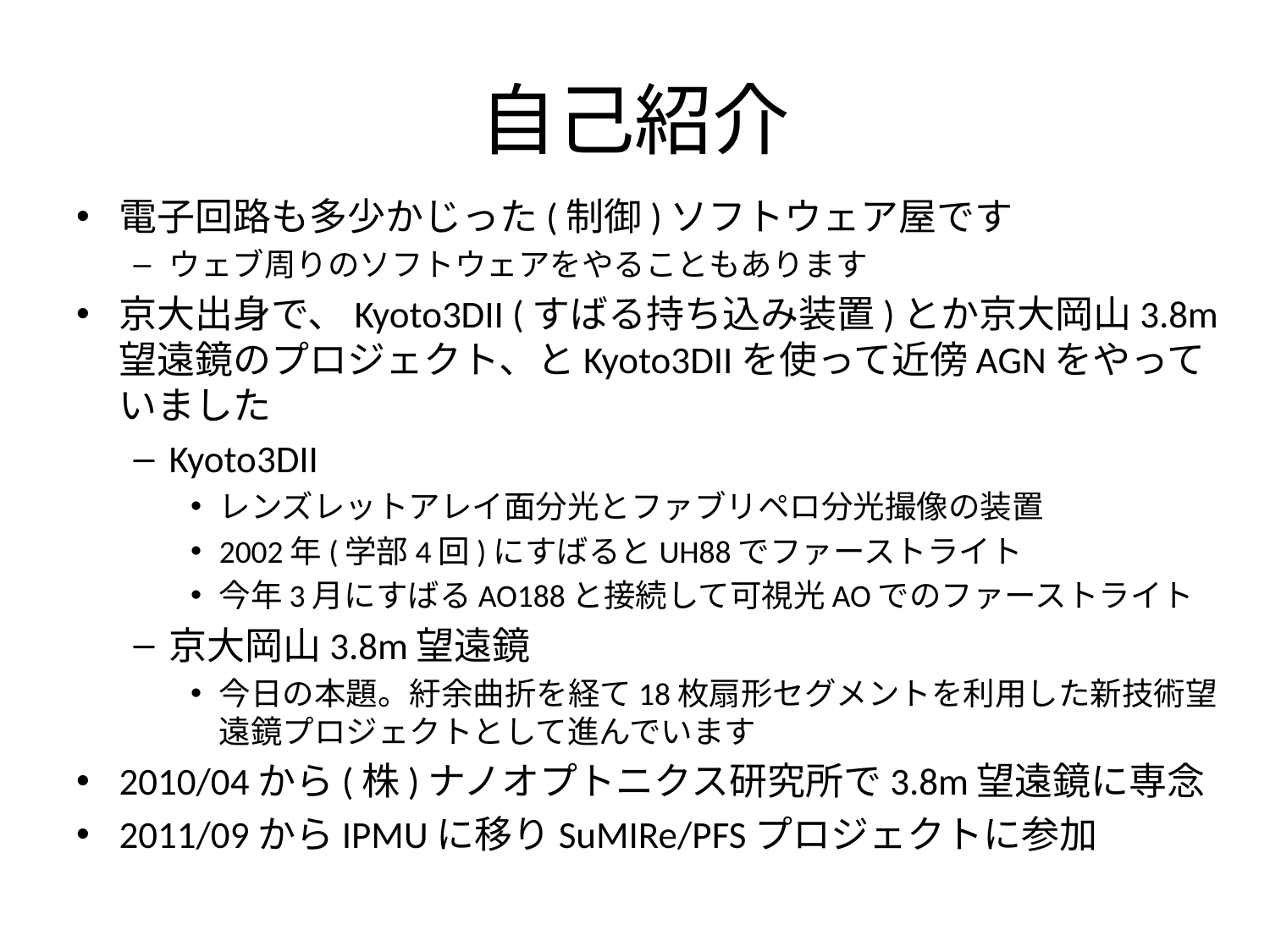

# 自己紹介
電子回路も多少かじった(制御)ソフトウェア屋です
ウェブ周りのソフトウェアをやることもあります
京大出身で、Kyoto3DII (すばる持ち込み装置)とか京大岡山3.8m望遠鏡のプロジェクト、とKyoto3DIIを使って近傍AGNをやっていました
Kyoto3DII
レンズレットアレイ面分光とファブリペロ分光撮像の装置
2002年(学部4回)にすばるとUH88でファーストライト
今年3月にすばるAO188と接続して可視光AOでのファーストライト
京大岡山3.8m望遠鏡
今日の本題。紆余曲折を経て18枚扇形セグメントを利用した新技術望遠鏡プロジェクトとして進んでいます
2010/04から(株)ナノオプトニクス研究所で3.8m望遠鏡に専念
2011/09からIPMUに移りSuMIRe/PFSプロジェクトに参加